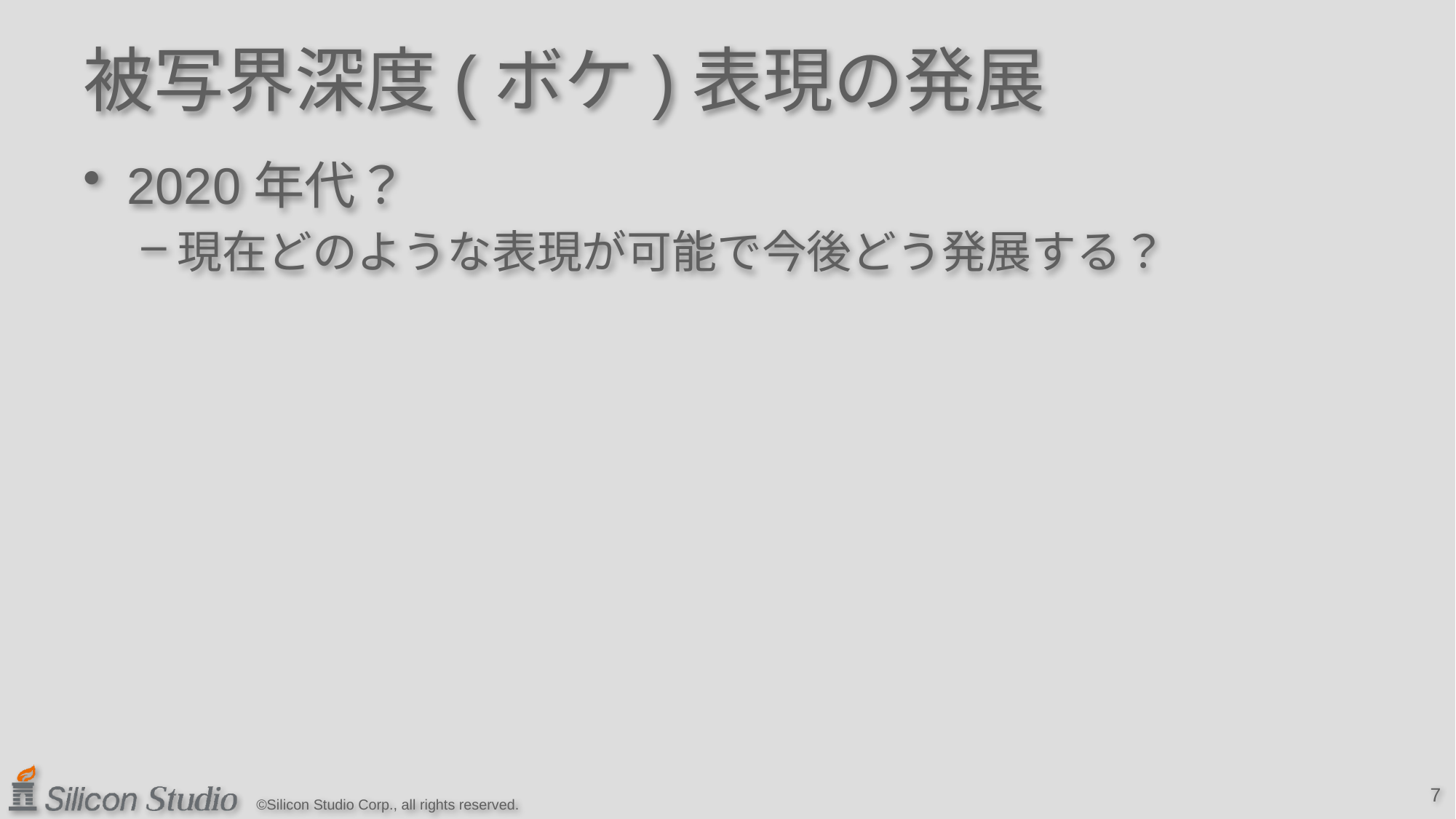

# 被写界深度(ボケ)表現の発展
2020年代？
現在どのような表現が可能で今後どう発展する？